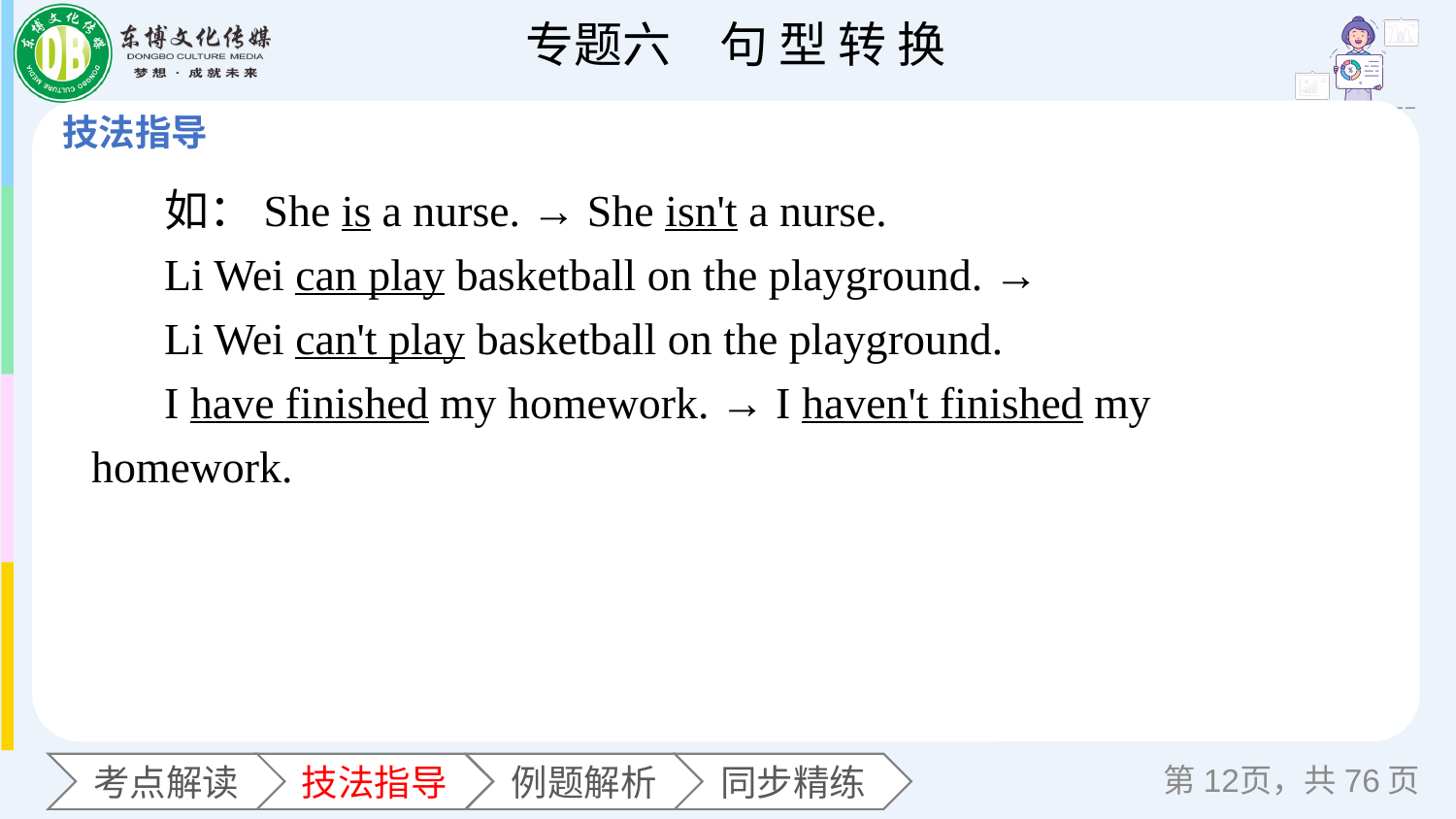

如：She is a nurse. → She isn't a nurse.
Li Wei can play basketball on the playground. →
Li Wei can't play basketball on the playground.
I have finished my homework. → I haven't finished my homework.
第12页，共76页